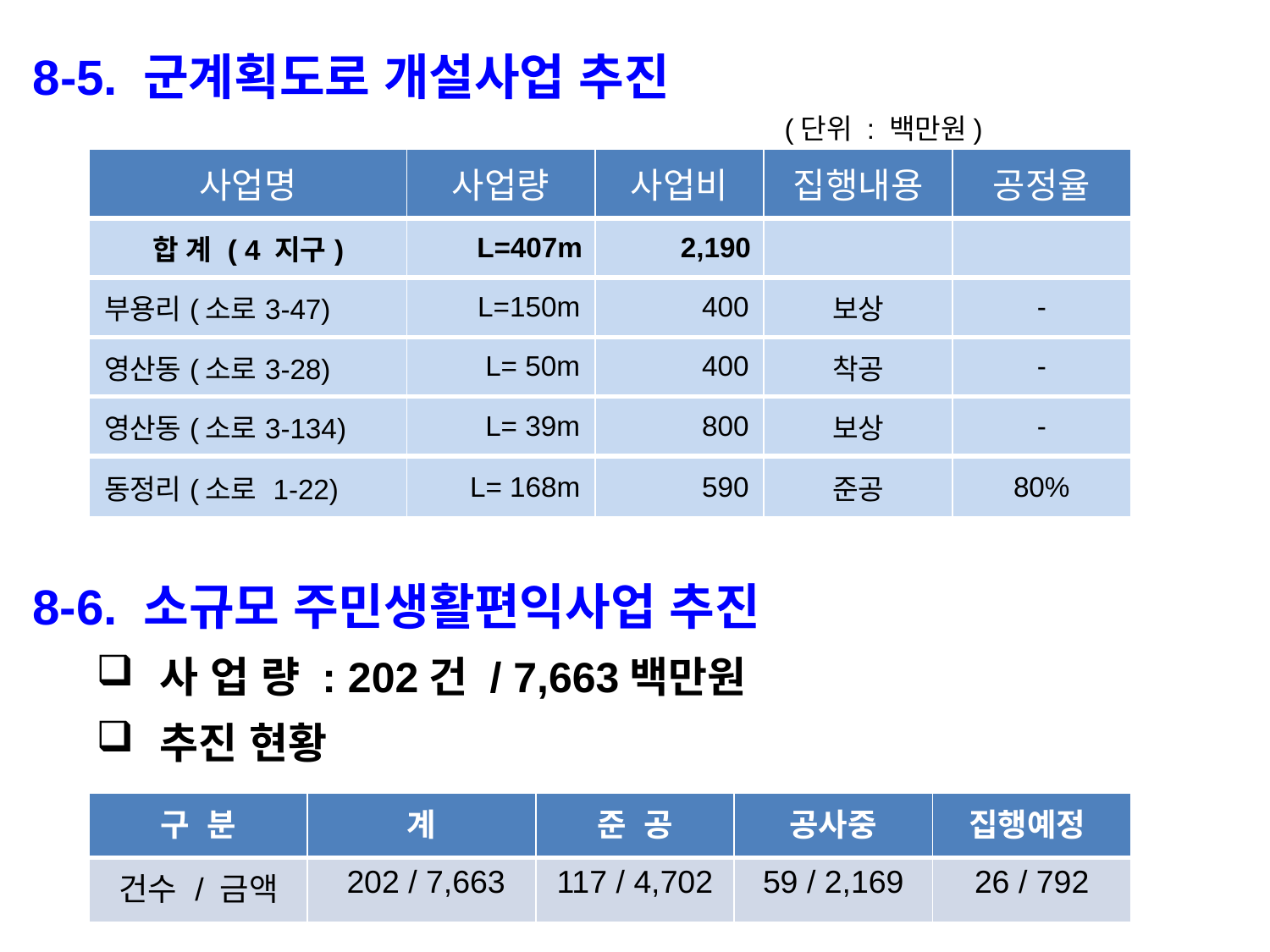

8-5. 군계획도로 개설사업 추진
                                                                                                (단위 : 백만원)
| 사업명 | 사업량 | 사업비 | 집행내용 | 공정율 |
| --- | --- | --- | --- | --- |
| 합 계 ( 4 지구) | L=407m | 2,190 |  |  |
| 부용리(소로3-47) | L=150m | 400 | 보상 | - |
| 영산동(소로3-28) | L= 50m | 400 | 착공 | - |
| 영산동(소로3-134) | L= 39m | 800 | 보상 | - |
| 동정리(소로 1-22) | L= 168m | 590 | 준공 | 80% |

8-6. 소규모 주민생활편익사업 추진
사 업 량 : 202건 / 7,663백만원
추진 현황

| 구 분 | 계 | 준 공 | 공사중 | 집행예정 |
| --- | --- | --- | --- | --- |
| 건수 / 금액 | 202 / 7,663 | 117 / 4,702 | 59 / 2,169 | 26 / 792 |